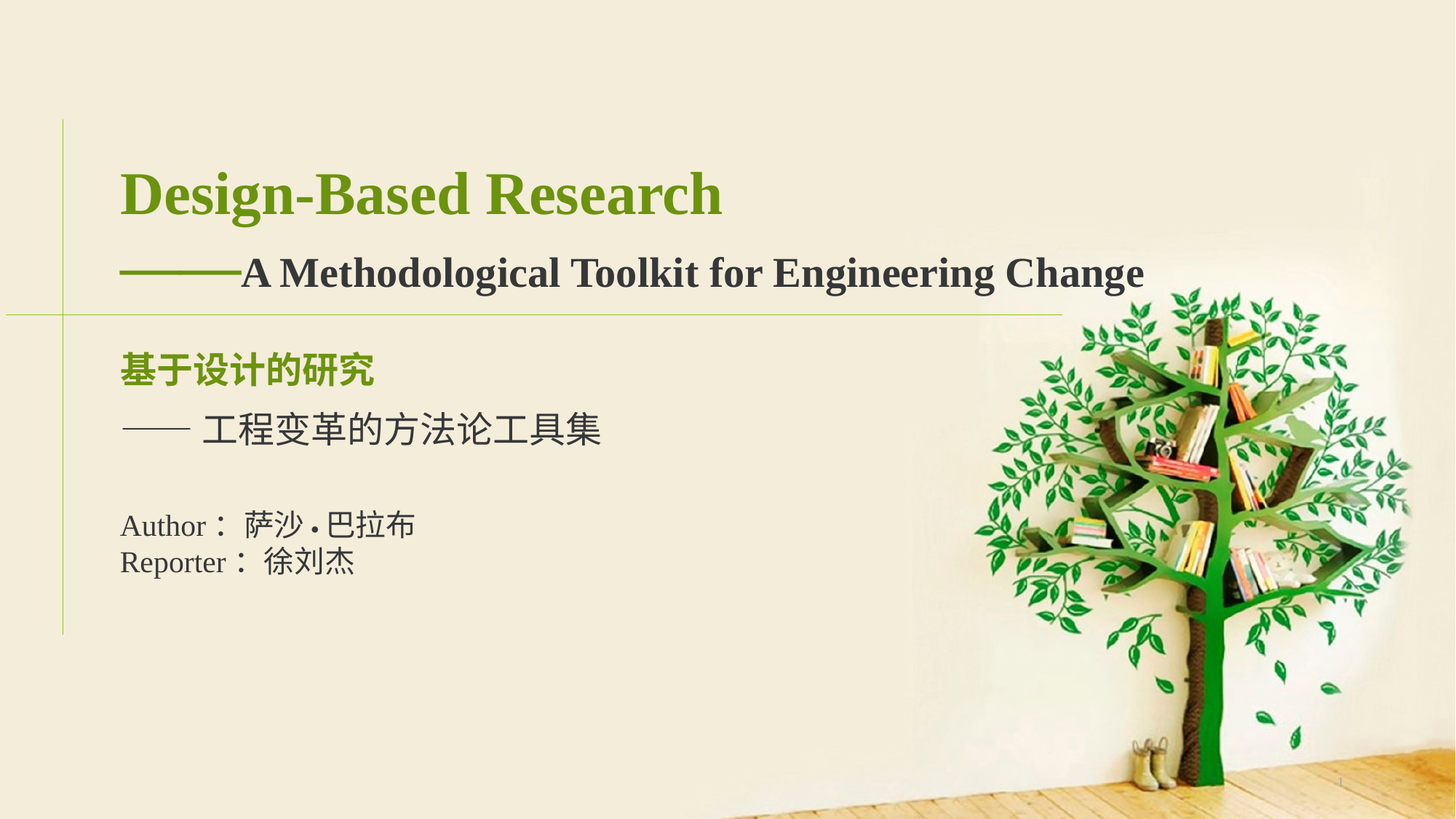

# Design-Based Research ——A Methodological Toolkit for Engineering Change
基于设计的研究
——工程变革的方法论工具集
Author：萨沙 ● 巴拉布
Reporter：徐刘杰
1